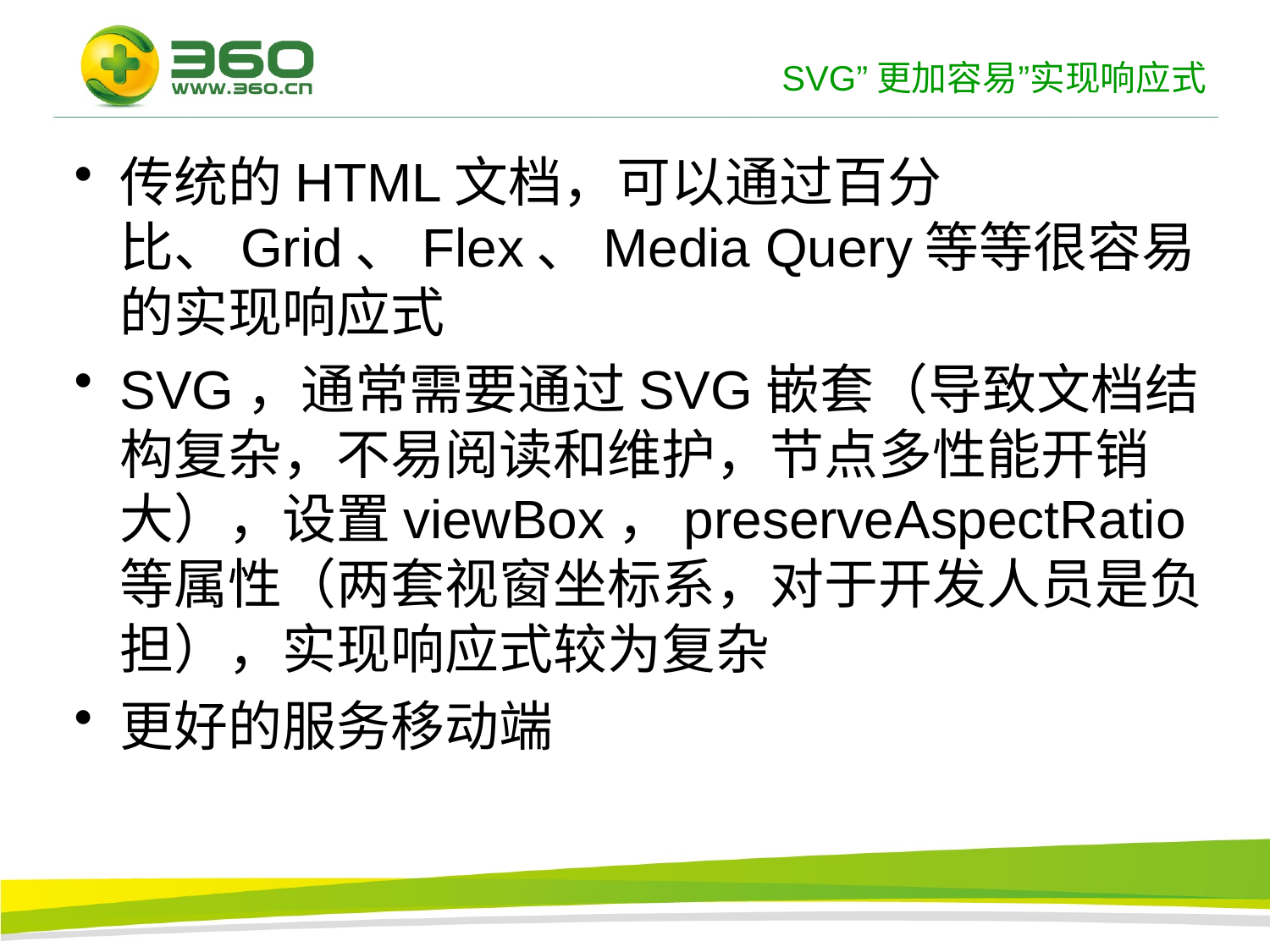

# SVG”更加容易”实现响应式
传统的HTML文档，可以通过百分比、Grid、Flex、Media Query等等很容易的实现响应式
SVG，通常需要通过SVG嵌套（导致文档结构复杂，不易阅读和维护，节点多性能开销大），设置viewBox，preserveAspectRatio等属性（两套视窗坐标系，对于开发人员是负担），实现响应式较为复杂
更好的服务移动端